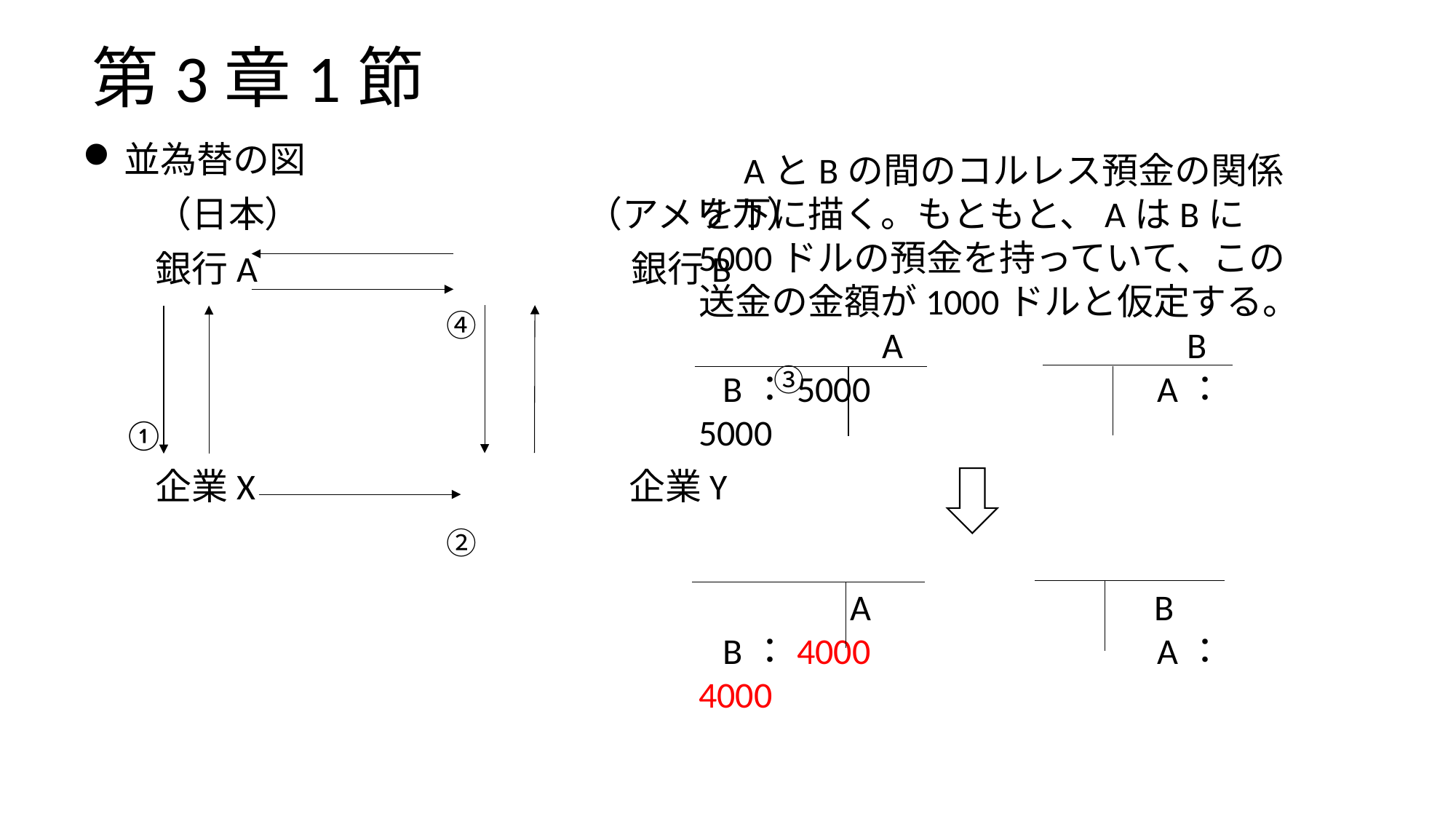

# 第3章1節
並為替の図
　　（日本）　　　　　　　　（アメリカ）
　　銀行A　　　　　　　　　　銀行B
　　　　　　　　　　④
　　　　　　　　　　　　　　　　　　　③
     ①
　　企業X　　　　　　　　　　企業Y
　　　　　　　　　　②

　AとBの間のコルレス預金の関係を下に描く。もともと、AはBに5000ドルの預金を持っていて、この送金の金額が1000ドルと仮定する。
      　　 　A                            　B
   B：5000                                   A：5000

　             A                           　 B
   B：4000                                   A：4000